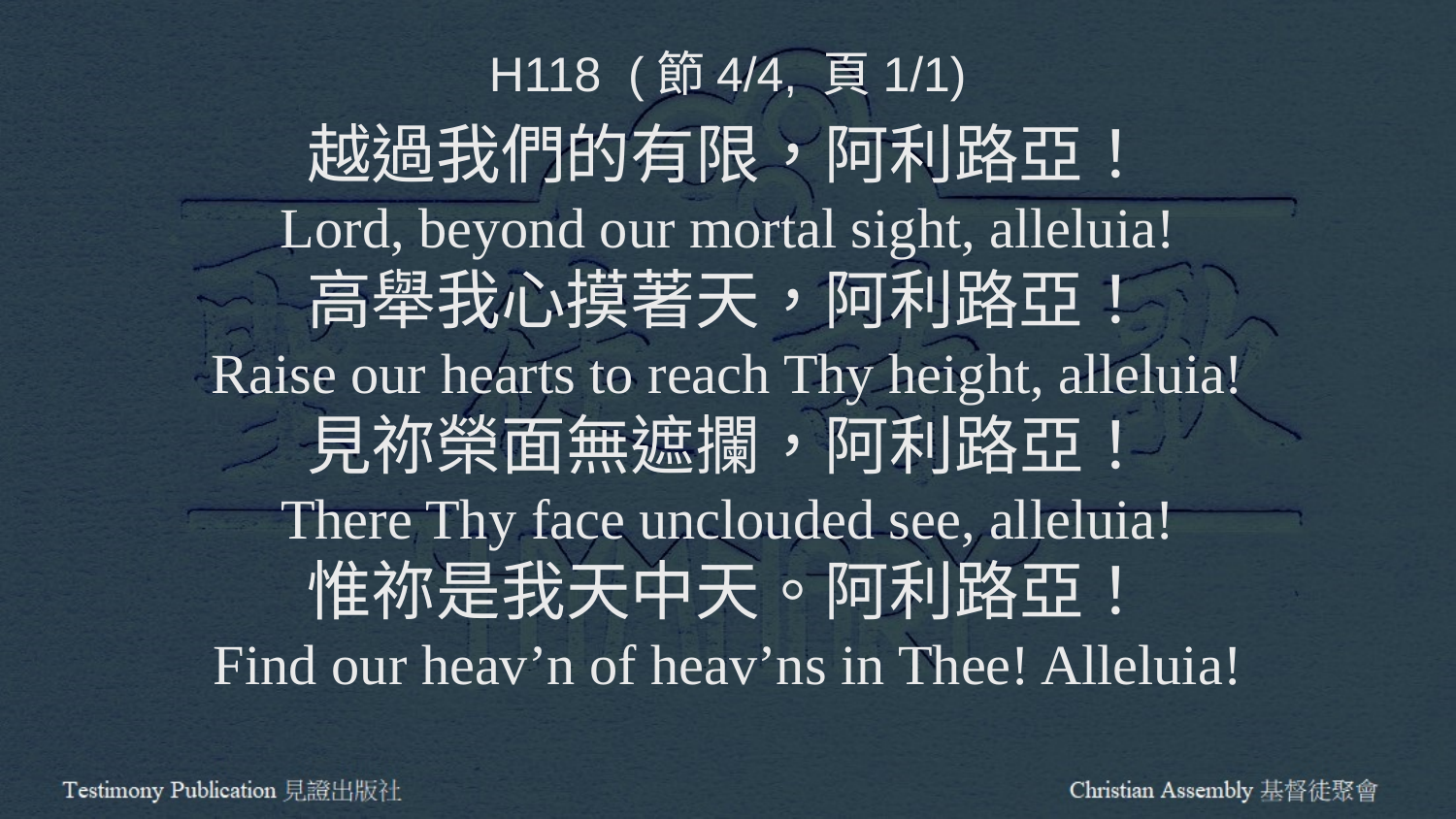

H118  (節4/4, 頁1/1)
越過我們的有限，阿利路亞！
Lord, beyond our mortal sight, alleluia!
高舉我心摸著天，阿利路亞！
Raise our hearts to reach Thy height, alleluia!
見祢榮面無遮攔，阿利路亞！
There Thy face unclouded see, alleluia!
惟祢是我天中天。阿利路亞！
Find our heav’n of heav’ns in Thee! Alleluia!